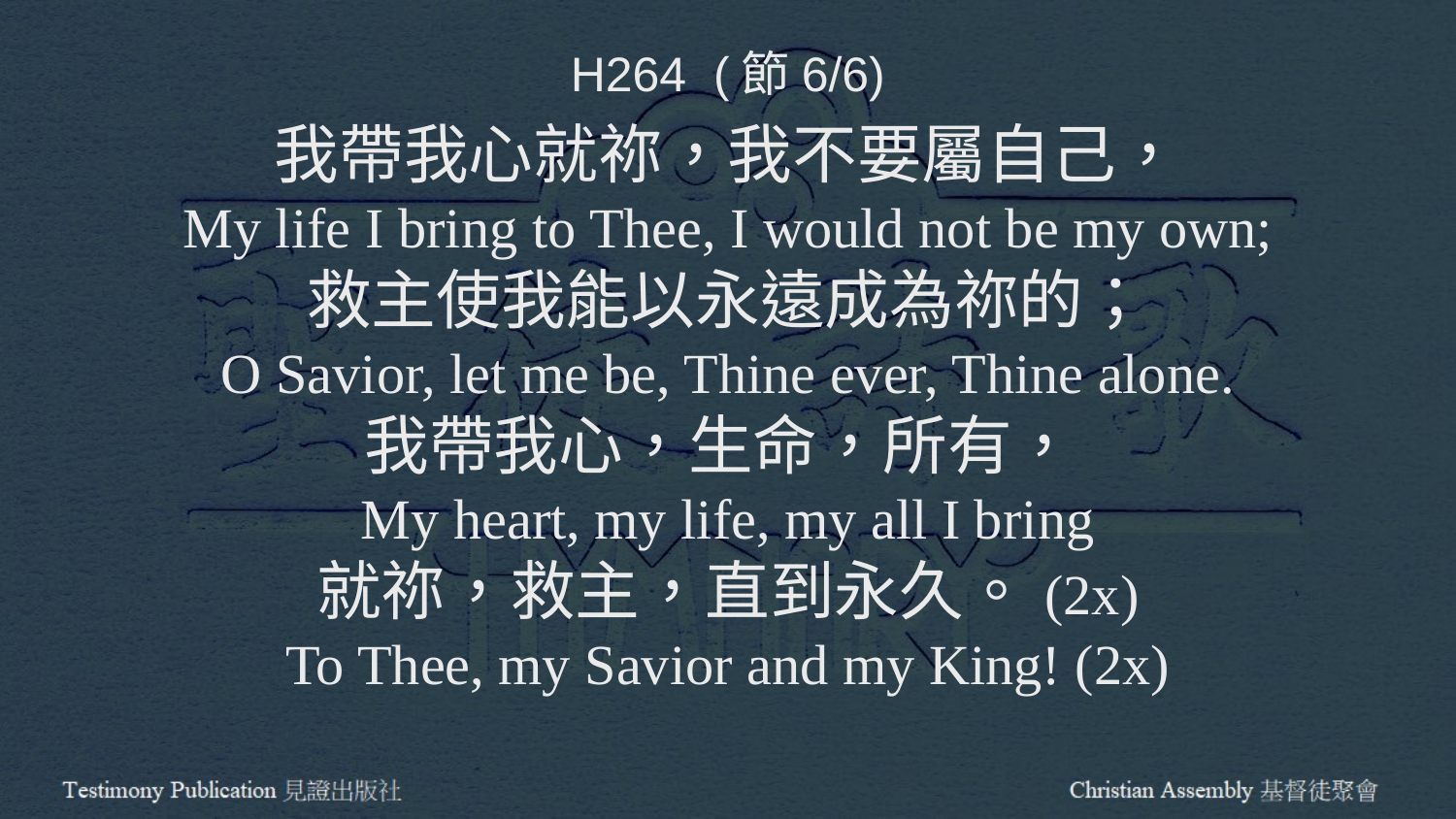

H264  (節6/6)
我帶我心就祢，我不要屬自己，
My life I bring to Thee, I would not be my own;
救主使我能以永遠成為祢的；
O Savior, let me be, Thine ever, Thine alone.
我帶我心，生命，所有，
My heart, my life, my all I bring
就祢，救主，直到永久。(2x)
To Thee, my Savior and my King! (2x)